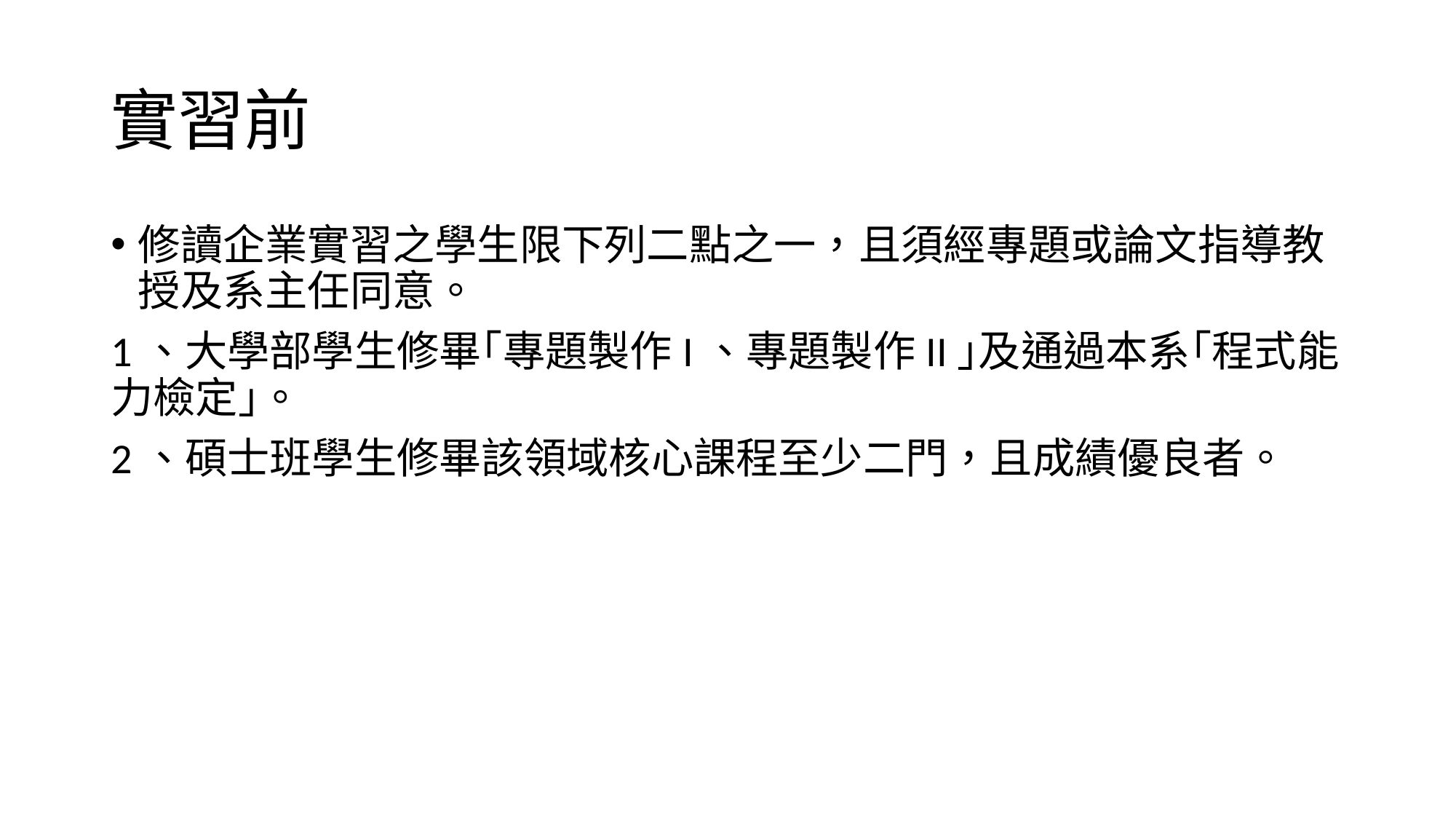

# 實習前
修讀企業實習之學生限下列二點之一，且須經專題或論文指導教授及系主任同意。
1、大學部學生修畢｢專題製作I、專題製作II｣及通過本系｢程式能力檢定｣。
2、碩士班學生修畢該領域核心課程至少二門，且成績優良者。